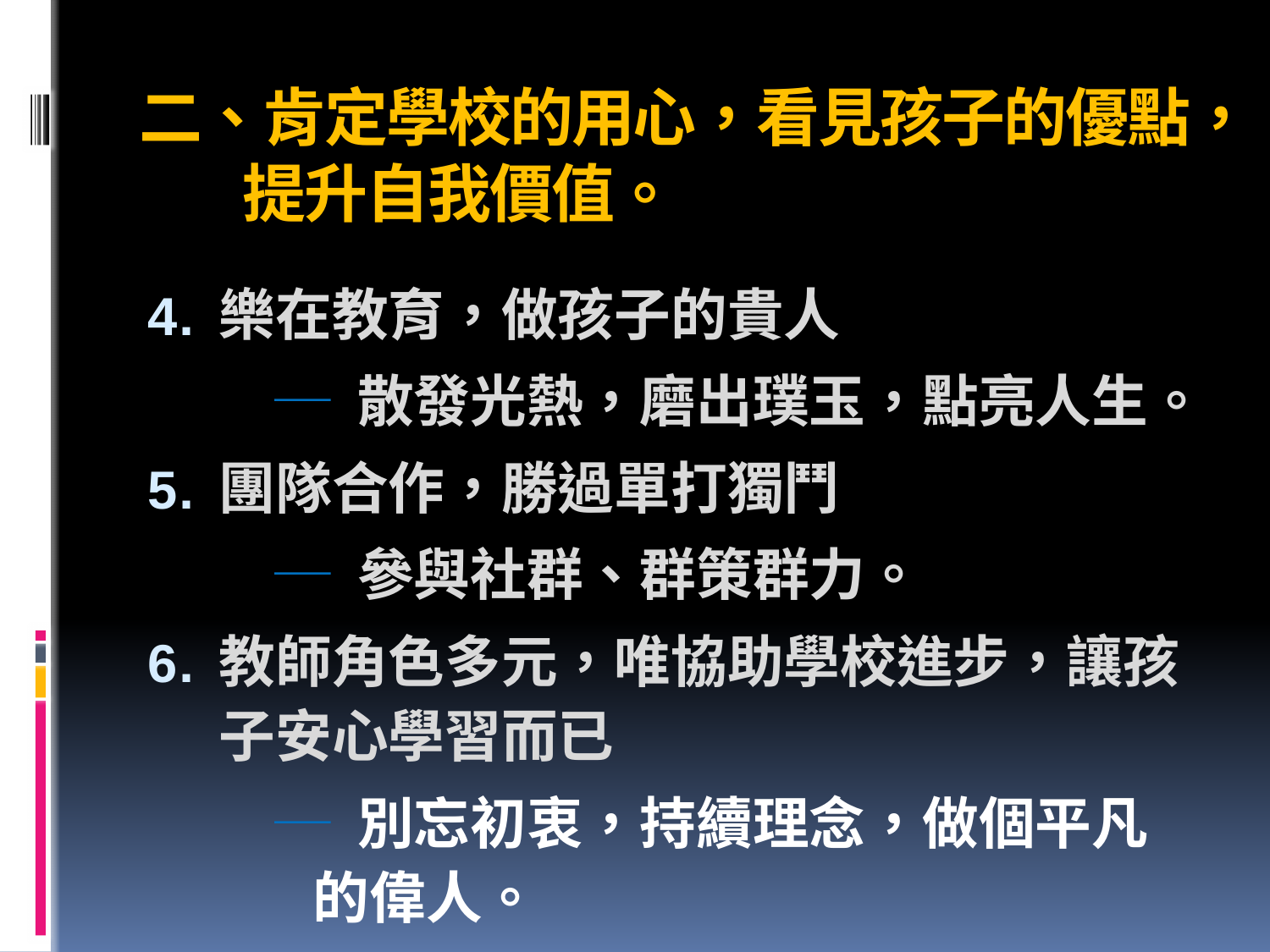

# 二、肯定學校的用心，看見孩子的優點，提升自我價值。
樂在教育，做孩子的貴人
	─ 散發光熱，磨出璞玉，點亮人生。
團隊合作，勝過單打獨鬥
	─ 參與社群、群策群力。
教師角色多元，唯協助學校進步，讓孩子安心學習而已
	─ 別忘初衷，持續理念，做個平凡		   的偉人。